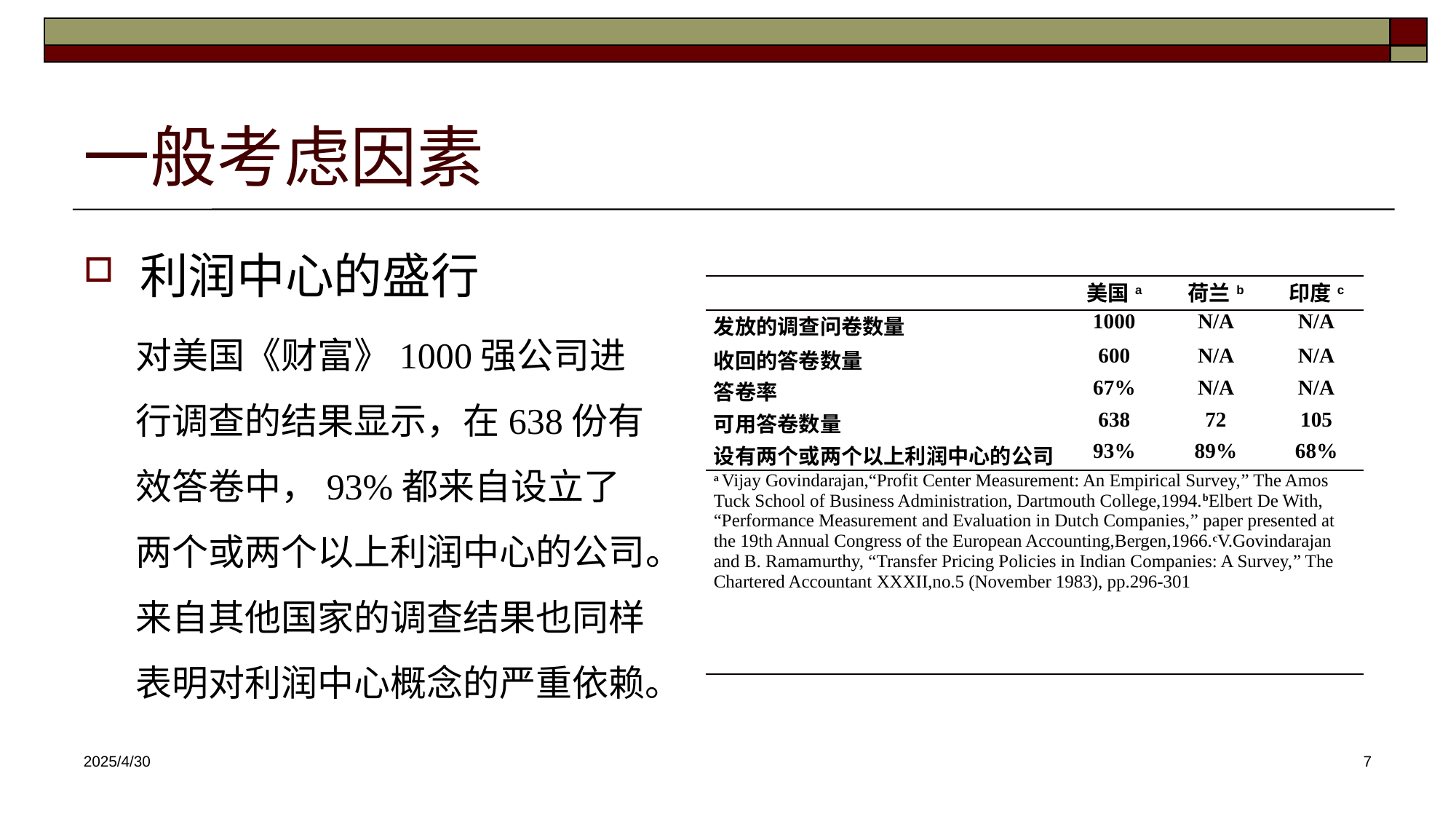

# 一般考虑因素
利润中心的盛行
对美国《财富》1000强公司进行调查的结果显示，在638份有效答卷中，93%都来自设立了两个或两个以上利润中心的公司。来自其他国家的调查结果也同样表明对利润中心概念的严重依赖。

|  | 美国a | 荷兰b | 印度c |
| --- | --- | --- | --- |
| 发放的调查问卷数量 | 1000 | N/A | N/A |
| 收回的答卷数量 | 600 | N/A | N/A |
| 答卷率 | 67% | N/A | N/A |
| 可用答卷数量 | 638 | 72 | 105 |
| 设有两个或两个以上利润中心的公司 | 93% | 89% | 68% |
| a Vijay Govindarajan,“Profit Center Measurement: An Empirical Survey,” The Amos Tuck School of Business Administration, Dartmouth College,1994.bElbert De With, “Performance Measurement and Evaluation in Dutch Companies,” paper presented at the 19th Annual Congress of the European Accounting,Bergen,1966.cV.Govindarajan and B. Ramamurthy, “Transfer Pricing Policies in Indian Companies: A Survey,” The Chartered Accountant XXXII,no.5 (November 1983), pp.296-301 |  |  |  |
2025/4/30
7